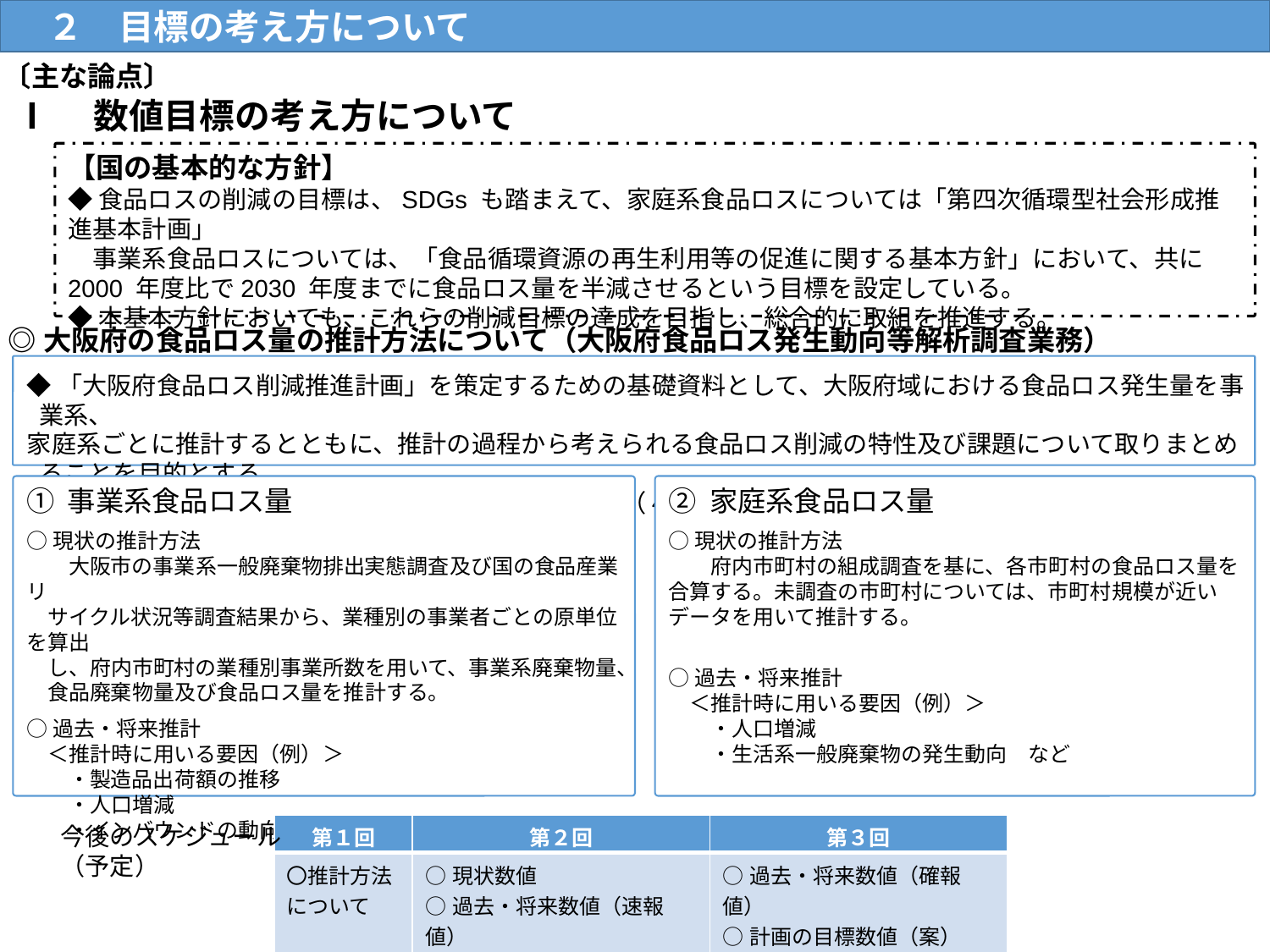

２　目標の考え方について
14
〔主な論点〕
Ⅰ　数値目標の考え方について
【国の基本的な方針】
◆食品ロスの削減の目標は、SDGs も踏まえて、家庭系食品ロスについては「第四次循環型社会形成推進基本計画」
　事業系食品ロスについては、「食品循環資源の再生利用等の促進に関する基本方針」において、共に2000 年度比で2030 年度までに食品ロス量を半減させるという目標を設定している。
◆本基本方針においても、これらの削減目標の達成を目指し、総合的に取組を推進する。

◎大阪府の食品ロス量の推計方法について（大阪府食品ロス発生動向等解析調査業務）

◆「大阪府食品ロス削減推進計画」を策定するための基礎資料として、大阪府域における食品ロス発生量を事業系、
家庭系ごとに推計するとともに、推計の過程から考えられる食品ロス削減の特性及び課題について取りまとめることを目的とする。
○推計年度：2000年、2020年、2025年、2030年（４か年）
➀ 事業系食品ロス量
○現状の推計方法
　　大阪市の事業系一般廃棄物排出実態調査及び国の食品産業リ
　サイクル状況等調査結果から、業種別の事業者ごとの原単位を算出
　し、府内市町村の業種別事業所数を用いて、事業系廃棄物量、
　食品廃棄物量及び食品ロス量を推計する。
○過去・将来推計
　＜推計時に用いる要因（例）＞
　　・製造品出荷額の推移
　　・人口増減
　　・インバウンドの動向　など
② 家庭系食品ロス量
○現状の推計方法
　　府内市町村の組成調査を基に、各市町村の食品ロス量を合算する。未調査の市町村については、市町村規模が近いデータを用いて推計する。

○過去・将来推計
　＜推計時に用いる要因（例）＞
　　・人口増減
　　・生活系一般廃棄物の発生動向　など
今後のスケジュール
（予定）
| 第１回 | 第２回 | 第３回 |
| --- | --- | --- |
| 〇推計方法について | ○現状数値 ○過去・将来数値（速報値） ○計画の目標数値（素案） | ○過去・将来数値（確報値） ○計画の目標数値（案） |